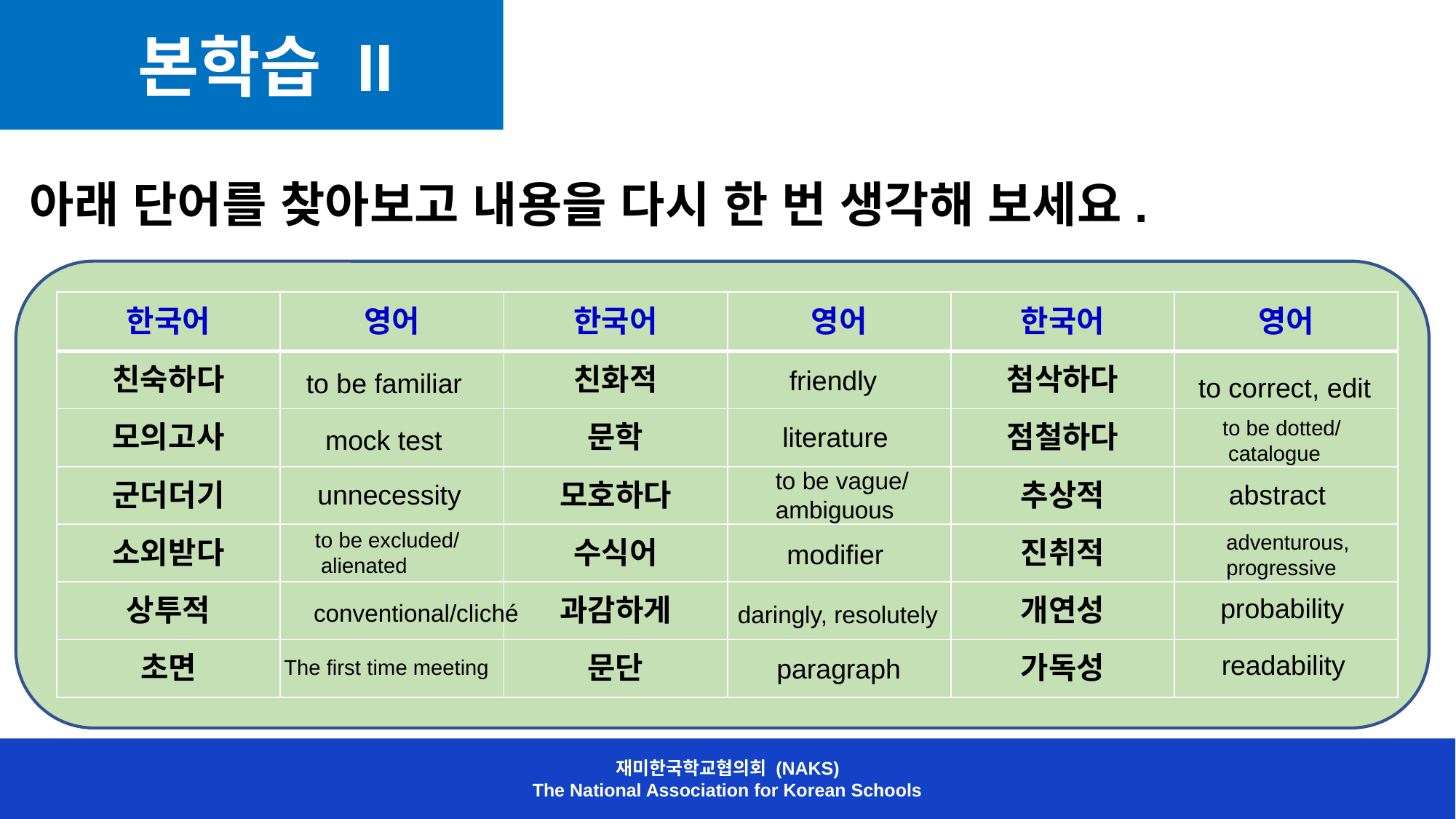

본학습 II
아래 단어를 찾아보고 내용을 다시 한 번 생각해 보세요.

| 한국어 | 영어 | 한국어 | 영어 | 한국어 | 영어 |
| --- | --- | --- | --- | --- | --- |
| 친숙하다 |  | 친화적 |  | 첨삭하다 |  |
| 모의고사 |  | 문학 |  | 점철하다 |  |
| 군더더기 |  | 모호하다 |  | 추상적 |  |
| 소외받다 |  | 수식어 |  | 진취적 |  |
| 상투적 |  | 과감하게 |  | 개연성 |  |
| 초면 |  | 문단 |  | 가독성 |  |

friendly
to be familiar
to correct, edit
to be dotted/
 catalogue
literature
mock test
to be vague/
ambiguous
unnecessity
abstract
to be excluded/
 alienated
adventurous, progressive
modifier
probability
conventional/cliché
daringly, resolutely
readability
paragraph
The first time meeting
재미한국학교협의회 (NAKS)
The National Association for Korean Schools